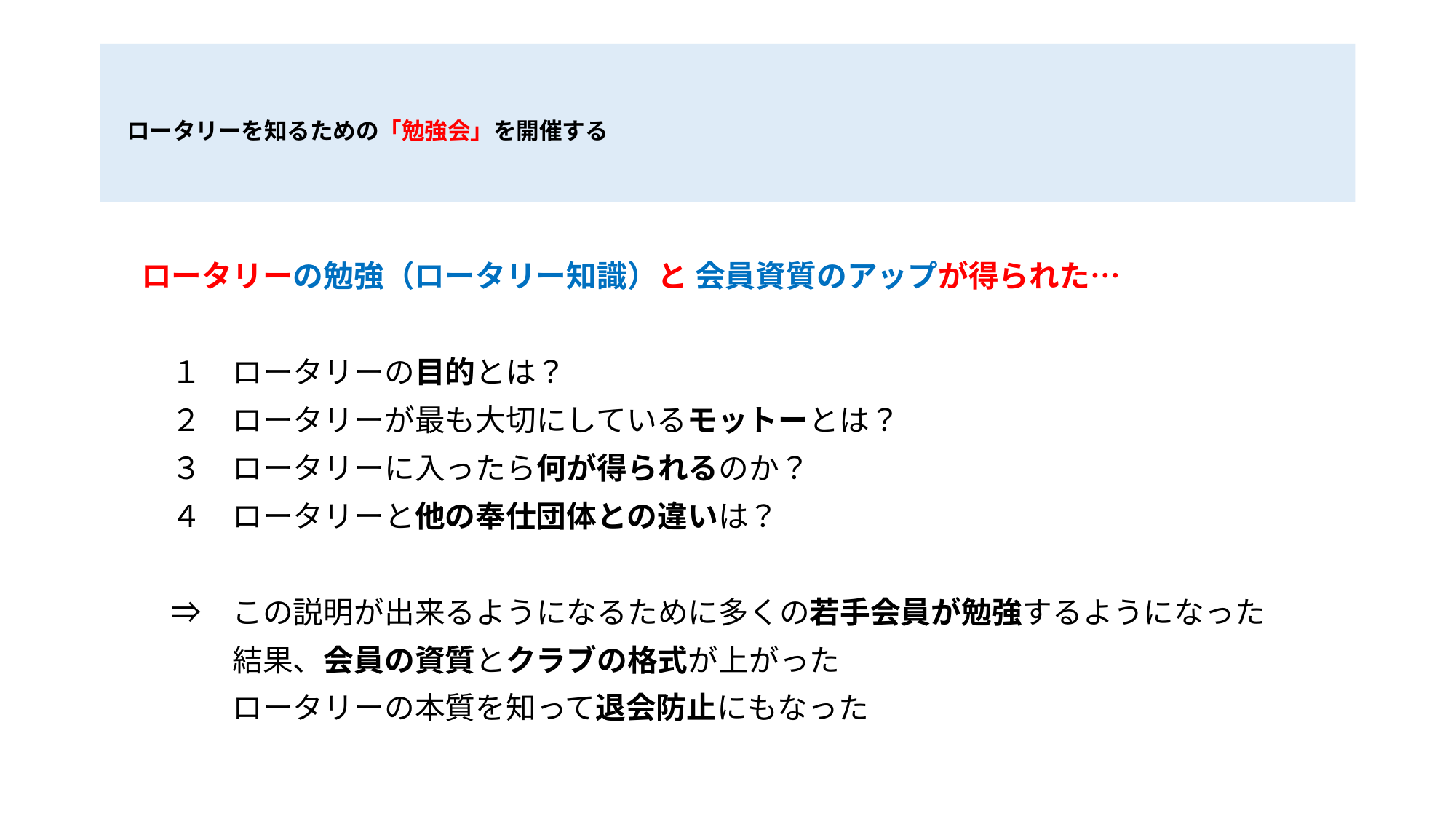

# ロータリーを知るための「勉強会」を開催する
　ロータリーの勉強（ロータリー知識）と 会員資質のアップが得られた…

　　１　ロータリーの目的とは？
　　２　ロータリーが最も大切にしているモットーとは？
　　３　ロータリーに入ったら何が得られるのか？
　　４　ロータリーと他の奉仕団体との違いは？

　　⇒　この説明が出来るようになるために多くの若手会員が勉強するようになった
　　　　結果、会員の資質とクラブの格式が上がった
　　　　ロータリーの本質を知って退会防止にもなった